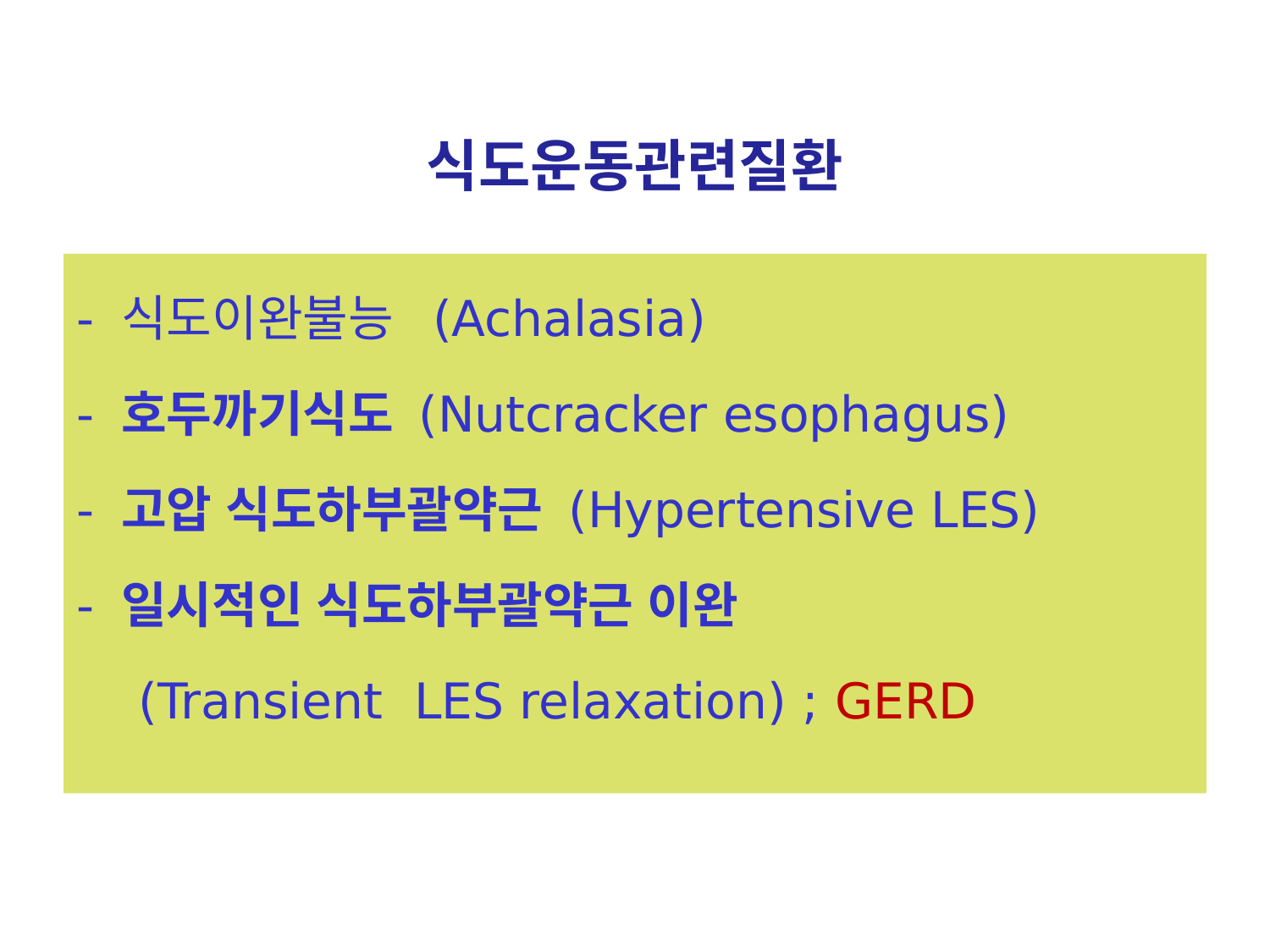

# 식도운동관련질환
- 식도이완불능  (Achalasia)
- 호두까기식도 (Nutcracker esophagus)
- 고압 식도하부괄약근 (Hypertensive LES)
- 일시적인 식도하부괄약근 이완
    (Transient  LES relaxation) ; GERD